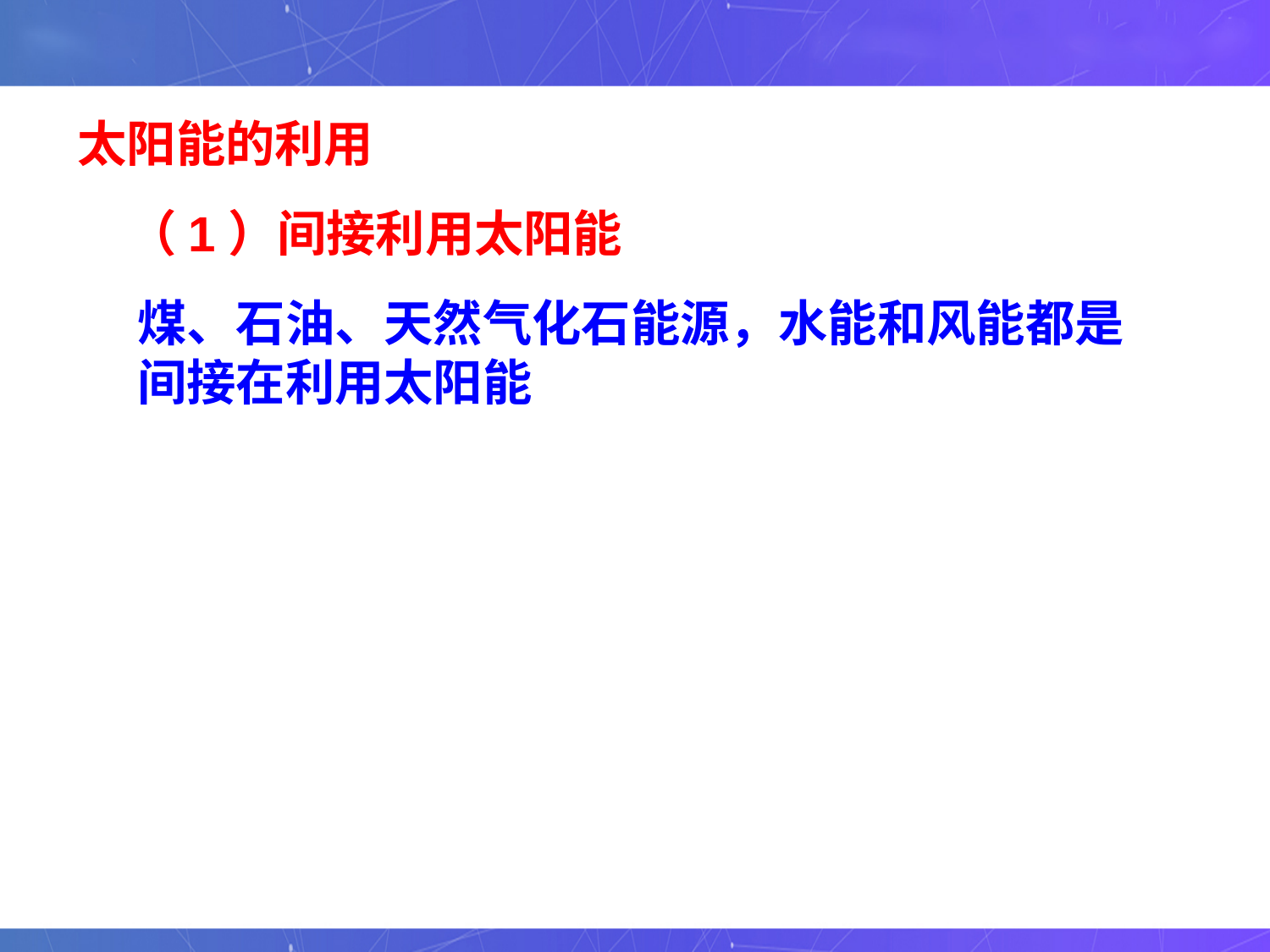

太阳能的利用
（1）间接利用太阳能
煤、石油、天然气化石能源，水能和风能都是间接在利用太阳能